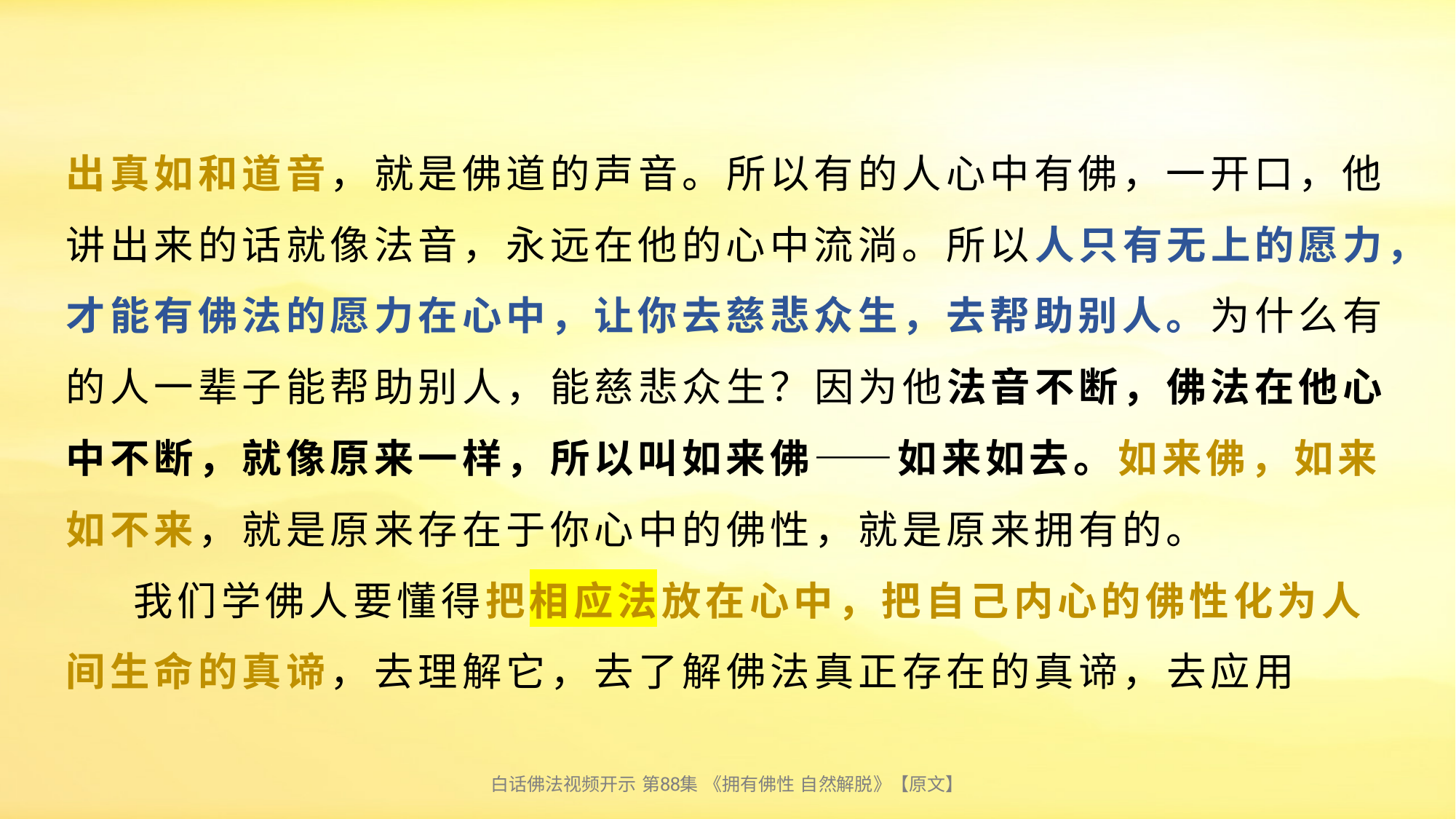

# 出真如和道音，就是佛道的声音。所以有的人心中有佛，一开口，他讲出来的话就像法音，永远在他的心中流淌。所以人只有无上的愿力，才能有佛法的愿力在心中，让你去慈悲众生，去帮助别人。为什么有的人一辈子能帮助别人，能慈悲众生？因为他法音不断，佛法在他心中不断，就像原来一样，所以叫如来佛——如来如去。如来佛，如来如不来，就是原来存在于你心中的佛性，就是原来拥有的。 我们学佛人要懂得把相应法放在心中，把自己内心的佛性化为人间生命的真谛，去理解它，去了解佛法真正存在的真谛，去应用
白话佛法视频开示 第88集 《拥有佛性 自然解脱》【原文】